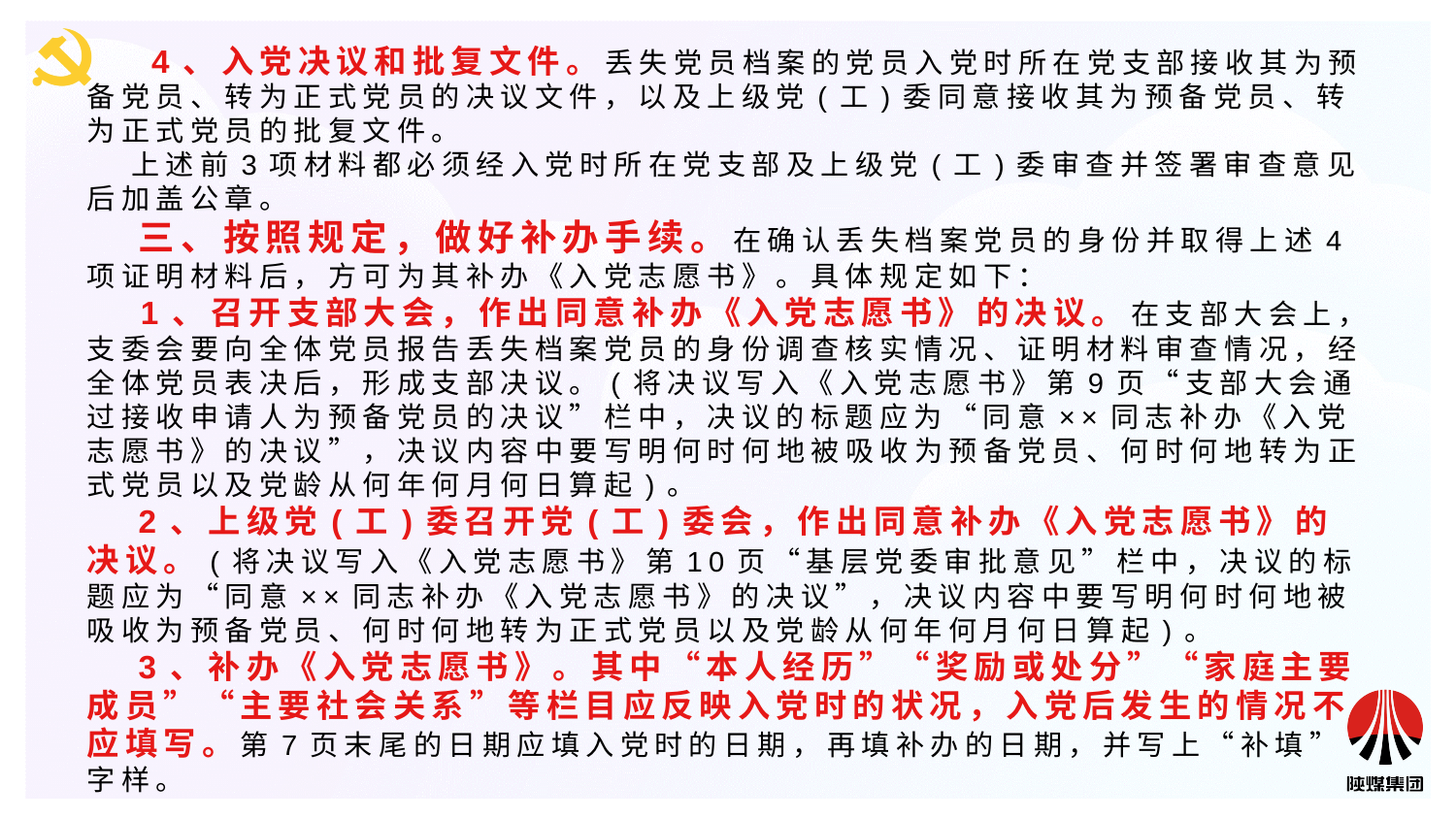

4、入党决议和批复文件。丢失党员档案的党员入党时所在党支部接收其为预备党员、转为正式党员的决议文件，以及上级党(工)委同意接收其为预备党员、转为正式党员的批复文件。
   上述前3项材料都必须经入党时所在党支部及上级党(工)委审查并签署审查意见后加盖公章。
    三、按照规定，做好补办手续。在确认丢失档案党员的身份并取得上述4项证明材料后，方可为其补办《入党志愿书》。具体规定如下：
    1、召开支部大会，作出同意补办《入党志愿书》的决议。在支部大会上，支委会要向全体党员报告丢失档案党员的身份调查核实情况、证明材料审查情况，经全体党员表决后，形成支部决议。(将决议写入《入党志愿书》第9页“支部大会通过接收申请人为预备党员的决议”栏中，决议的标题应为“同意××同志补办《入党志愿书》的决议”，决议内容中要写明何时何地被吸收为预备党员、何时何地转为正式党员以及党龄从何年何月何日算起)。
    2、上级党(工)委召开党(工)委会，作出同意补办《入党志愿书》的决议。(将决议写入《入党志愿书》第10页“基层党委审批意见”栏中，决议的标题应为“同意××同志补办《入党志愿书》的决议”，决议内容中要写明何时何地被吸收为预备党员、何时何地转为正式党员以及党龄从何年何月何日算起)。
    3、补办《入党志愿书》。其中“本人经历”“奖励或处分”“家庭主要成员”“主要社会关系”等栏目应反映入党时的状况，入党后发生的情况不应填写。第7页末尾的日期应填入党时的日期，再填补办的日期，并写上“补填”字样。